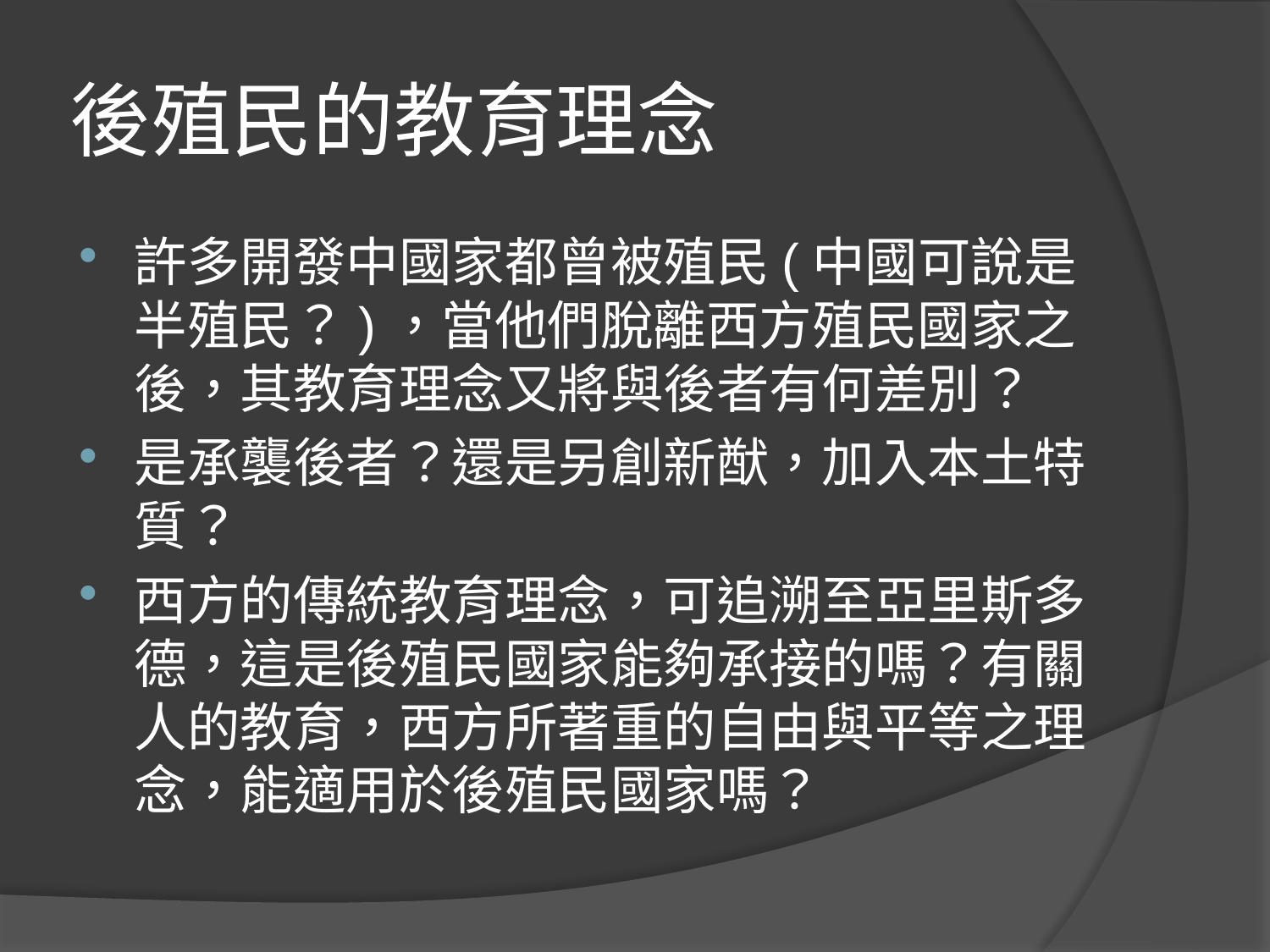

# 後殖民的教育理念
許多開發中國家都曾被殖民(中國可說是半殖民？)，當他們脫離西方殖民國家之後，其教育理念又將與後者有何差別？
是承襲後者？還是另創新猷，加入本土特質？
西方的傳統教育理念，可追溯至亞里斯多德，這是後殖民國家能夠承接的嗎？有關人的教育，西方所著重的自由與平等之理念，能適用於後殖民國家嗎？